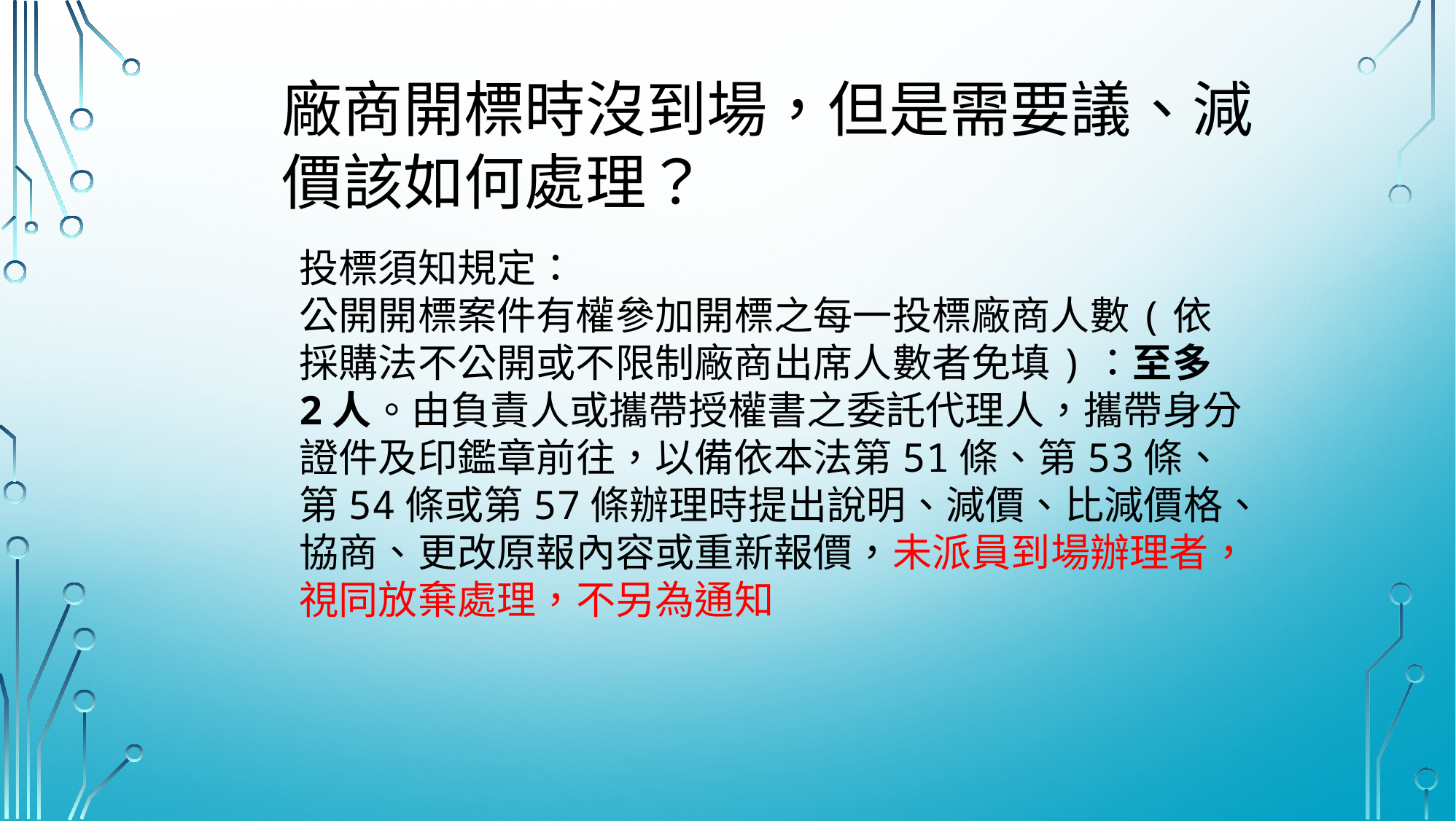

廠商開標時沒到場，但是需要議、減價該如何處理？
投標須知規定：
公開開標案件有權參加開標之每一投標廠商人數(依採購法不公開或不限制廠商出席人數者免填)：至多2人。由負責人或攜帶授權書之委託代理人，攜帶身分證件及印鑑章前往，以備依本法第51條、第53條、第54條或第57條辦理時提出說明、減價、比減價格、協商、更改原報內容或重新報價，未派員到場辦理者，視同放棄處理，不另為通知